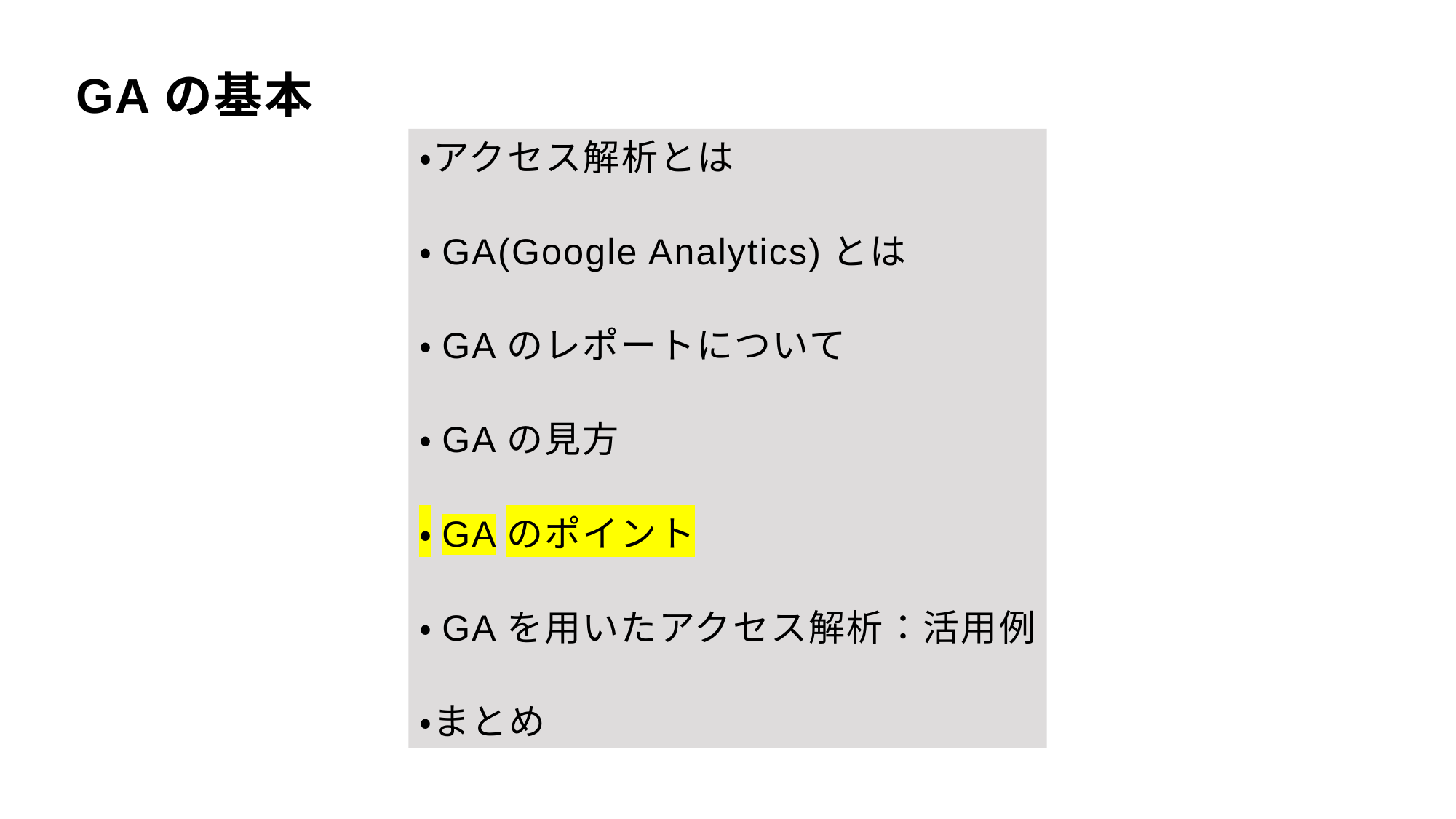

GAの基本
・アクセス解析とは

・GA(Google Analytics)とは

・GAのレポートについて

・GAの見方

・GAのポイント

・GAを用いたアクセス解析：活用例

・まとめ